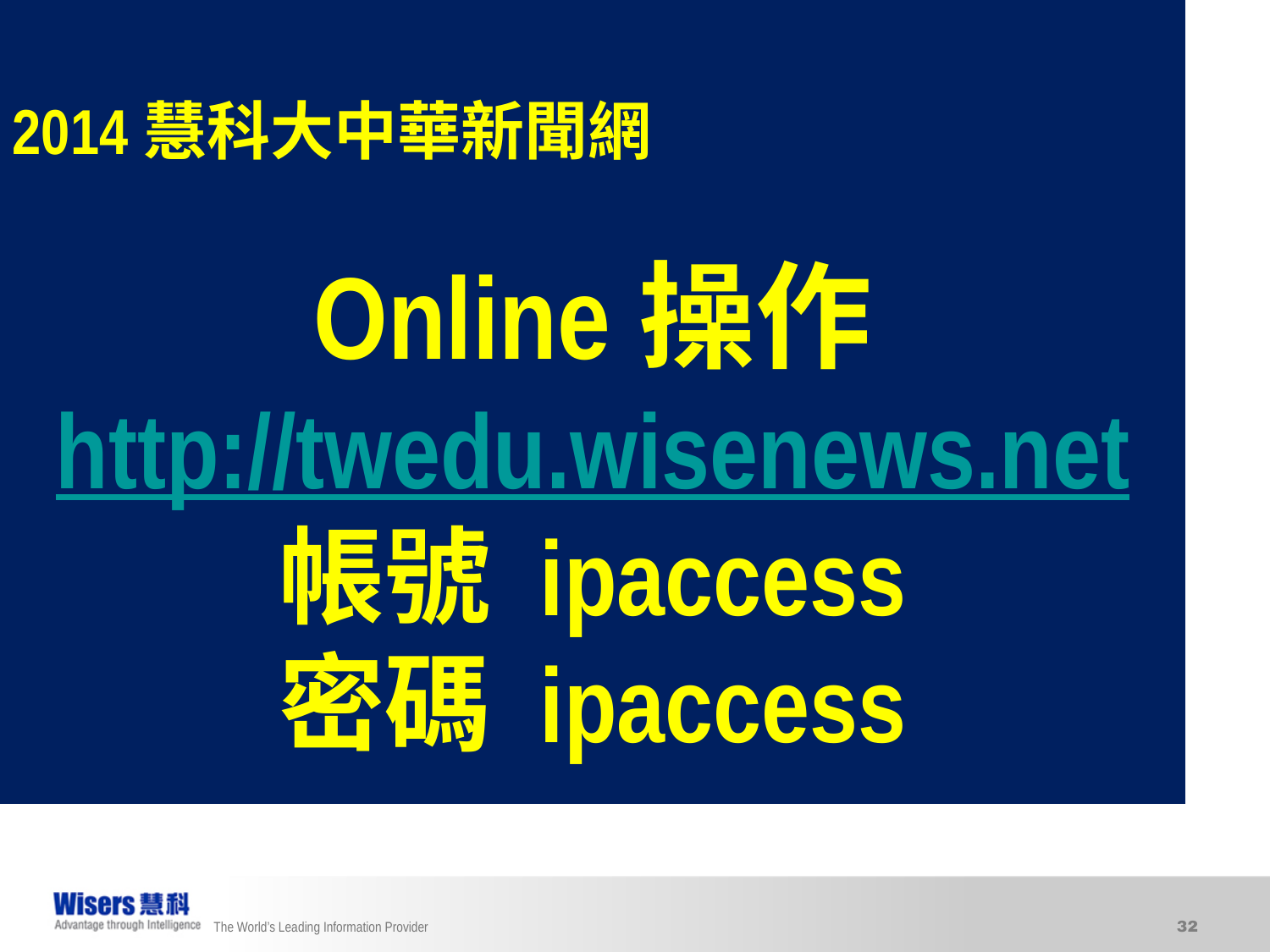

2014慧科大中華新聞網

Online操作
http://twedu.wisenews.net
帳號 ipaccess
密碼 ipaccess